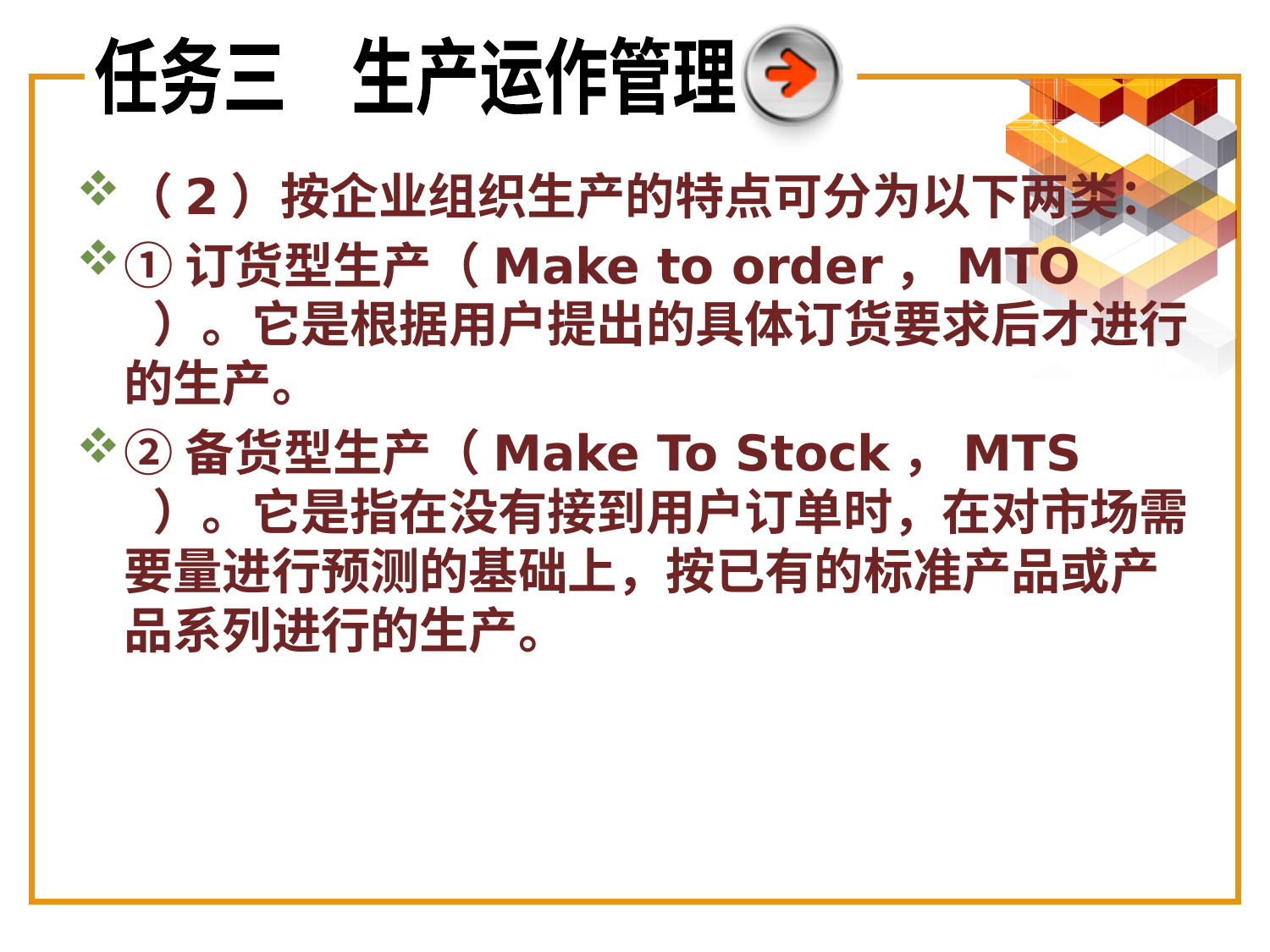

任务三　生产运作管理
（2）按企业组织生产的特点可分为以下两类：
①订货型生产（Make to order，MTO ）。它是根据用户提出的具体订货要求后才进行的生产。
②备货型生产（Make To Stock，MTS ）。它是指在没有接到用户订单时，在对市场需要量进行预测的基础上，按已有的标准产品或产品系列进行的生产。